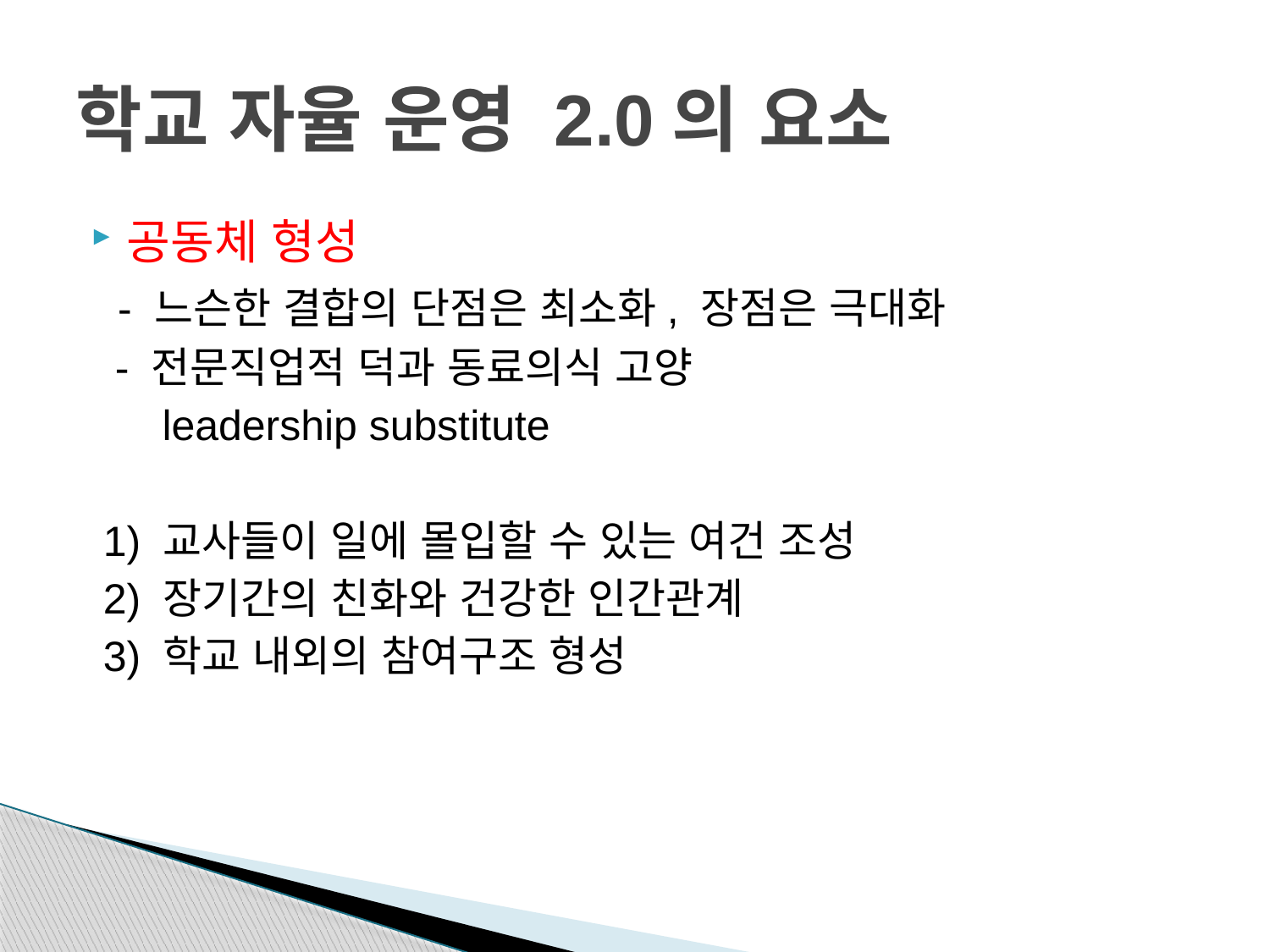

# 학교 자율 운영 2.0의 요소
공동체 형성
  - 느슨한 결합의 단점은 최소화, 장점은 극대화
  - 전문직업적 덕과 동료의식 고양
      leadership substitute

 1) 교사들이 일에 몰입할 수 있는 여건 조성
 2) 장기간의 친화와 건강한 인간관계
 3) 학교 내외의 참여구조 형성